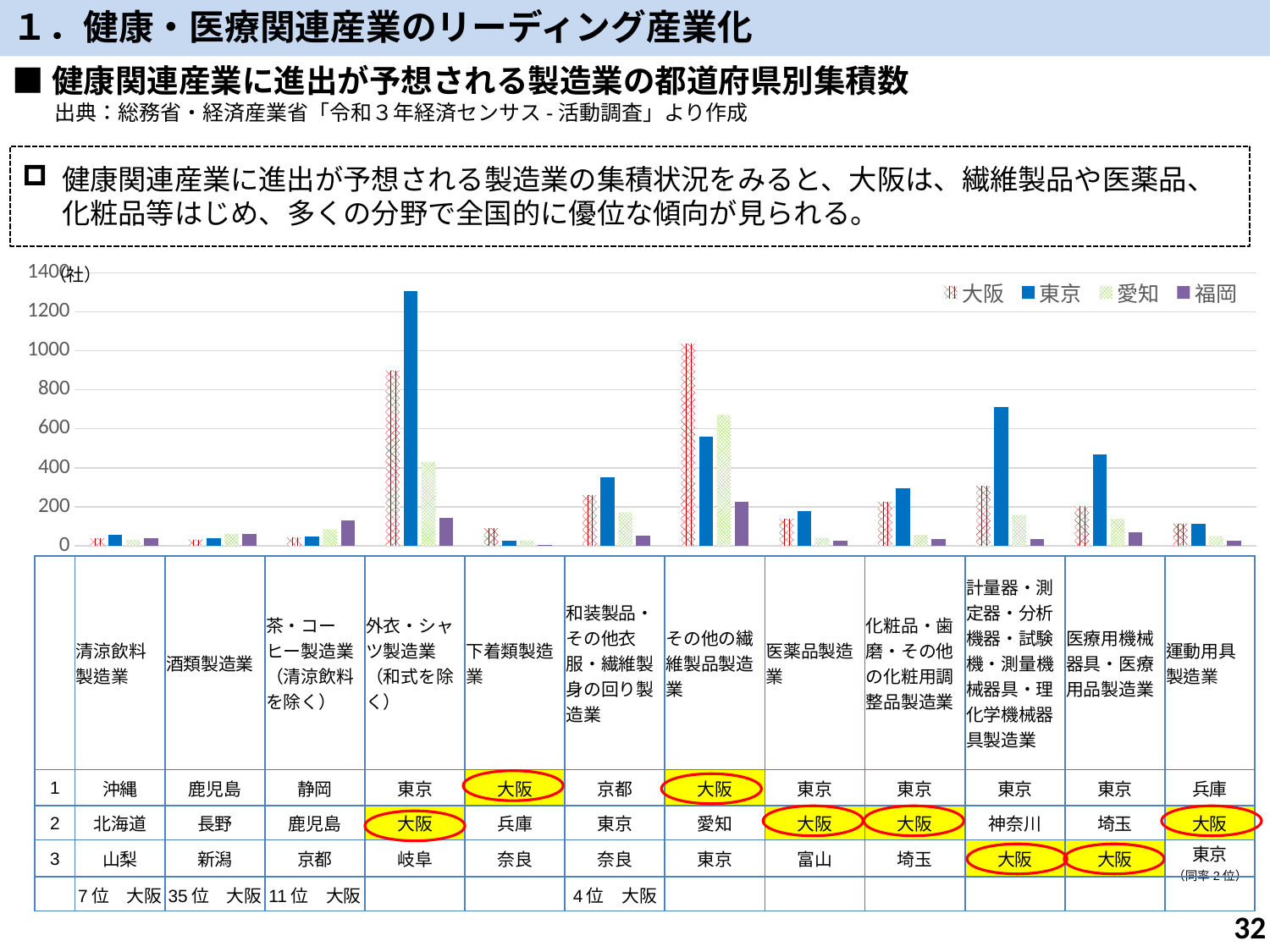

１．健康・医療関連産業のリーディング産業化
■健康関連産業に進出が予想される製造業の都道府県別集積数
　　出典：総務省・経済産業省「令和３年経済センサス-活動調査」より作成
健康関連産業に進出が予想される製造業の集積状況をみると、大阪は、繊維製品や医薬品、化粧品等はじめ、多くの分野で全国的に優位な傾向が見られる。

### Chart

| Category | 大阪 | 東京 | 愛知 | 福岡 |
|---|---|---|---|---|
| 清涼飲料製造業 | 38.0 | 58.0 | 31.0 | 38.0 |
| 酒類製造業 | 32.0 | 41.0 | 60.0 | 61.0 |
| 茶・コーヒー製造業（清涼飲料を除く） | 42.0 | 47.0 | 85.0 | 131.0 |
| 外衣・シャツ製造業（和式を除く） | 900.0 | 1306.0 | 429.0 | 141.0 |
| 下着類製造業 | 90.0 | 24.0 | 27.0 | 6.0 |
| 和装製品・その他衣服・繊維製身の回り製造業 | 260.0 | 350.0 | 172.0 | 52.0 |
| その他の繊維製品製造業 | 1036.0 | 561.0 | 671.0 | 226.0 |
| 医薬品製造業 | 138.0 | 178.0 | 40.0 | 28.0 |
| 化粧品・歯磨・その他の化粧用調整品製造業 | 226.0 | 295.0 | 56.0 | 36.0 |
| 計量器・測定器・分析機器・試験機・測量機械器具・理化学機械器具製造業 | 306.0 | 710.0 | 159.0 | 33.0 |
| 医療用機械器具・医療用品製造業 | 203.0 | 470.0 | 138.0 | 68.0 |
| 運動用具製造業 | 114.0 | 114.0 | 49.0 | 26.0 |
（社）
|  | 清涼飲料製造業 | 酒類製造業 | 茶・コーヒー製造業（清涼飲料を除く） | 外衣・シャツ製造業（和式を除く） | 下着類製造業 | 和装製品・その他衣服・繊維製身の回り製造業 | その他の繊維製品製造業 | 医薬品製造業 | 化粧品・歯磨・その他の化粧用調整品製造業 | 計量器・測定器・分析機器・試験機・測量機械器具・理化学機械器具製造業 | 医療用機械器具・医療用品製造業 | 運動用具製造業 |
| --- | --- | --- | --- | --- | --- | --- | --- | --- | --- | --- | --- | --- |
| 1 | 沖縄 | 鹿児島 | 静岡 | 東京 | 大阪 | 京都 | 大阪 | 東京 | 東京 | 東京 | 東京 | 兵庫 |
| 2 | 北海道 | 長野 | 鹿児島 | 大阪 | 兵庫 | 東京 | 愛知 | 大阪 | 大阪 | 神奈川 | 埼玉 | 大阪 |
| 3 | 山梨 | 新潟 | 京都 | 岐阜 | 奈良 | 奈良 | 東京 | 富山 | 埼玉 | 大阪 | 大阪 | 東京 （同率2位） |
|  | 7位　大阪 | 35位　大阪 | 11位　大阪 |  |  | 4位　大阪 |  |  |  |  |  |  |

32